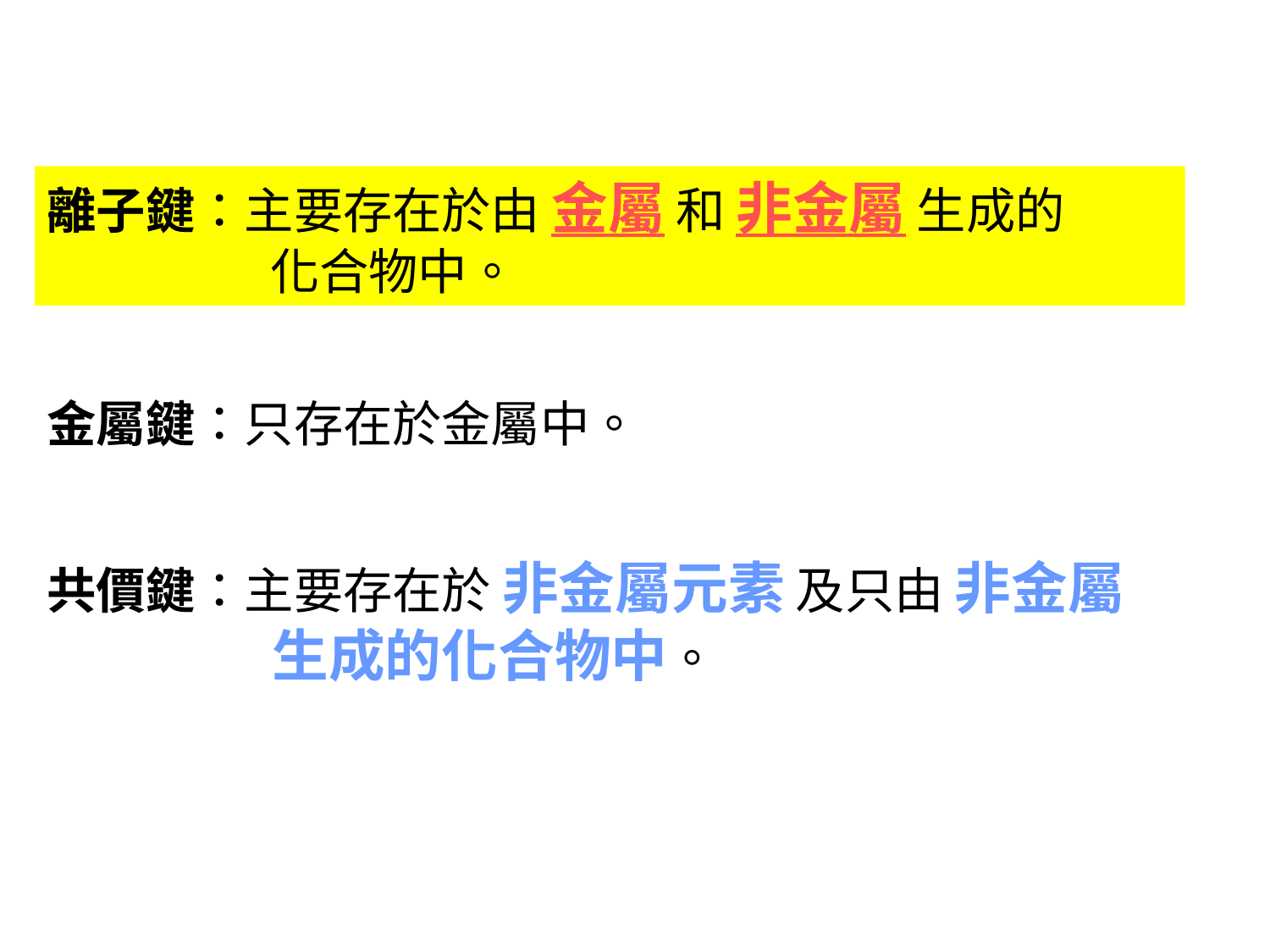

離子鍵：主要存在於由 金屬 和 非金屬 生成的		  化合物中。
金屬鍵：只存在於金屬中。
共價鍵：主要存在於 非金屬元素 及只由 非金屬 		  生成的化合物中。